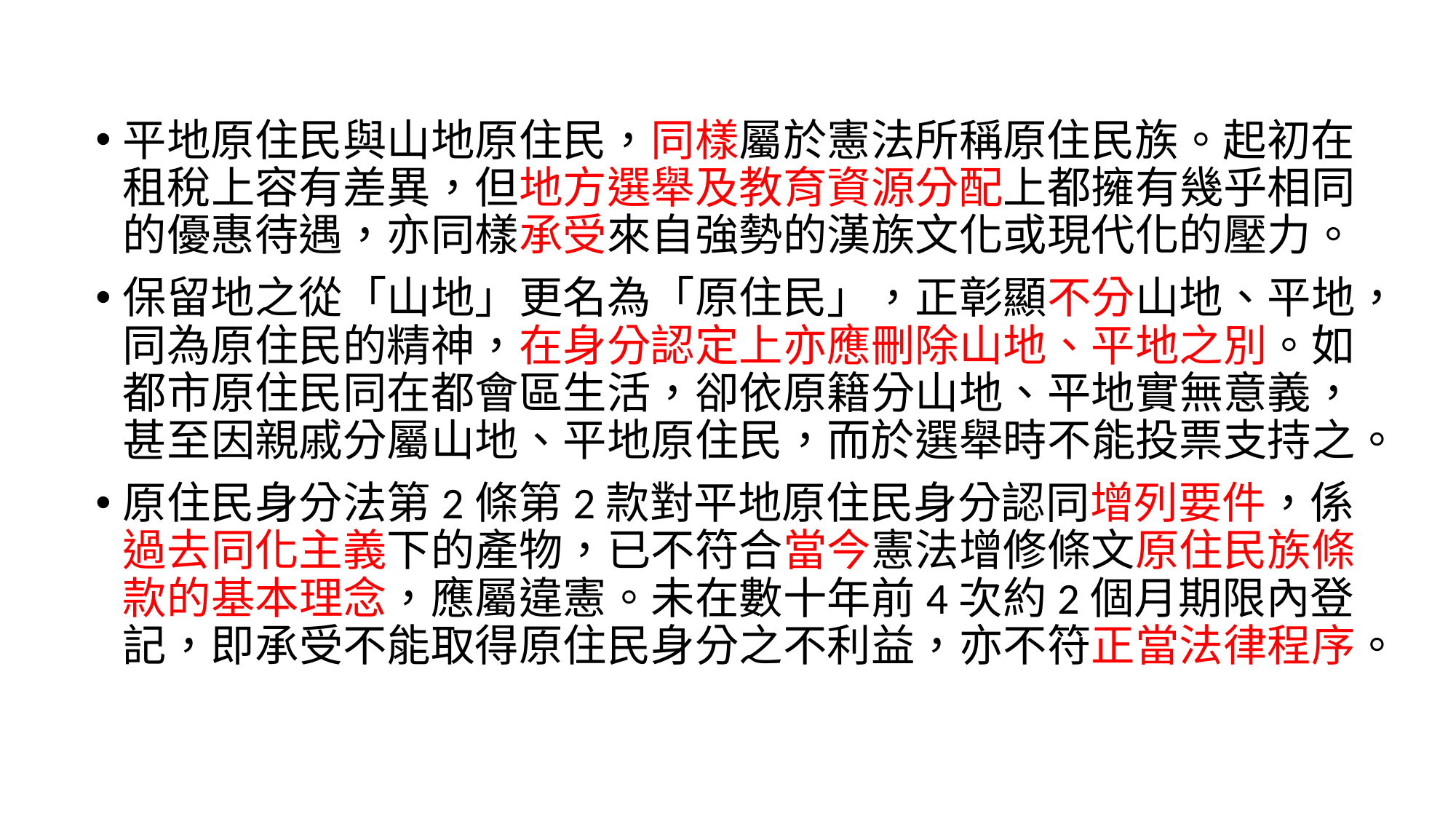

#
平地原住民與山地原住民，同樣屬於憲法所稱原住民族。起初在租稅上容有差異，但地方選舉及教育資源分配上都擁有幾乎相同的優惠待遇，亦同樣承受來自強勢的漢族文化或現代化的壓力。
保留地之從「山地」更名為「原住民」，正彰顯不分山地、平地，同為原住民的精神，在身分認定上亦應刪除山地、平地之別。如都市原住民同在都會區生活，卻依原籍分山地、平地實無意義，甚至因親戚分屬山地、平地原住民，而於選舉時不能投票支持之。
原住民身分法第2條第2款對平地原住民身分認同增列要件，係過去同化主義下的產物，已不符合當今憲法增修條文原住民族條款的基本理念，應屬違憲。未在數十年前4次約2個月期限內登記，即承受不能取得原住民身分之不利益，亦不符正當法律程序。